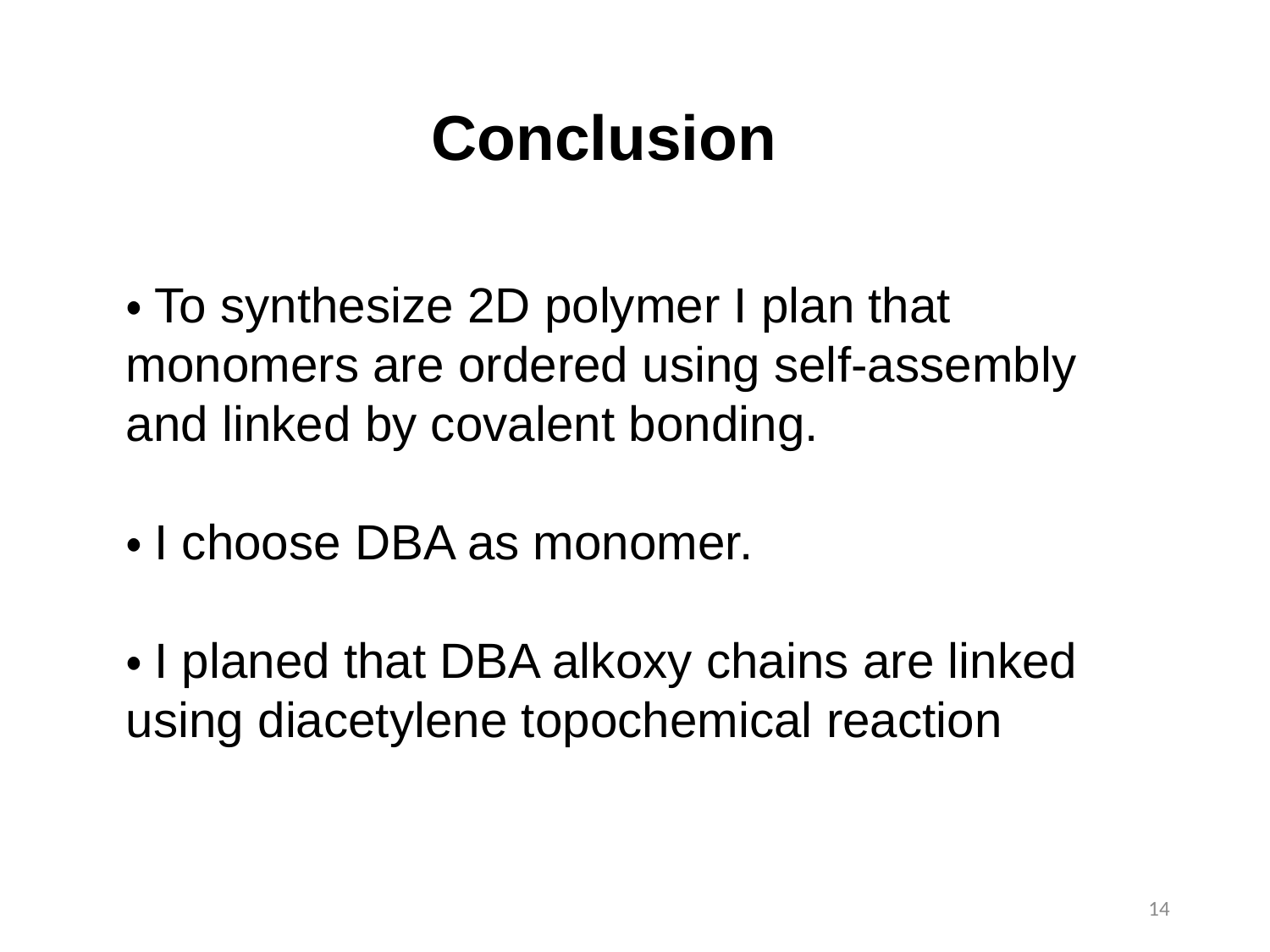

Conclusion
・To synthesize 2D polymer I plan that monomers are ordered using self-assembly and linked by covalent bonding.

・I choose DBA as monomer.

・I planed that DBA alkoxy chains are linked using diacetylene topochemical reaction
14